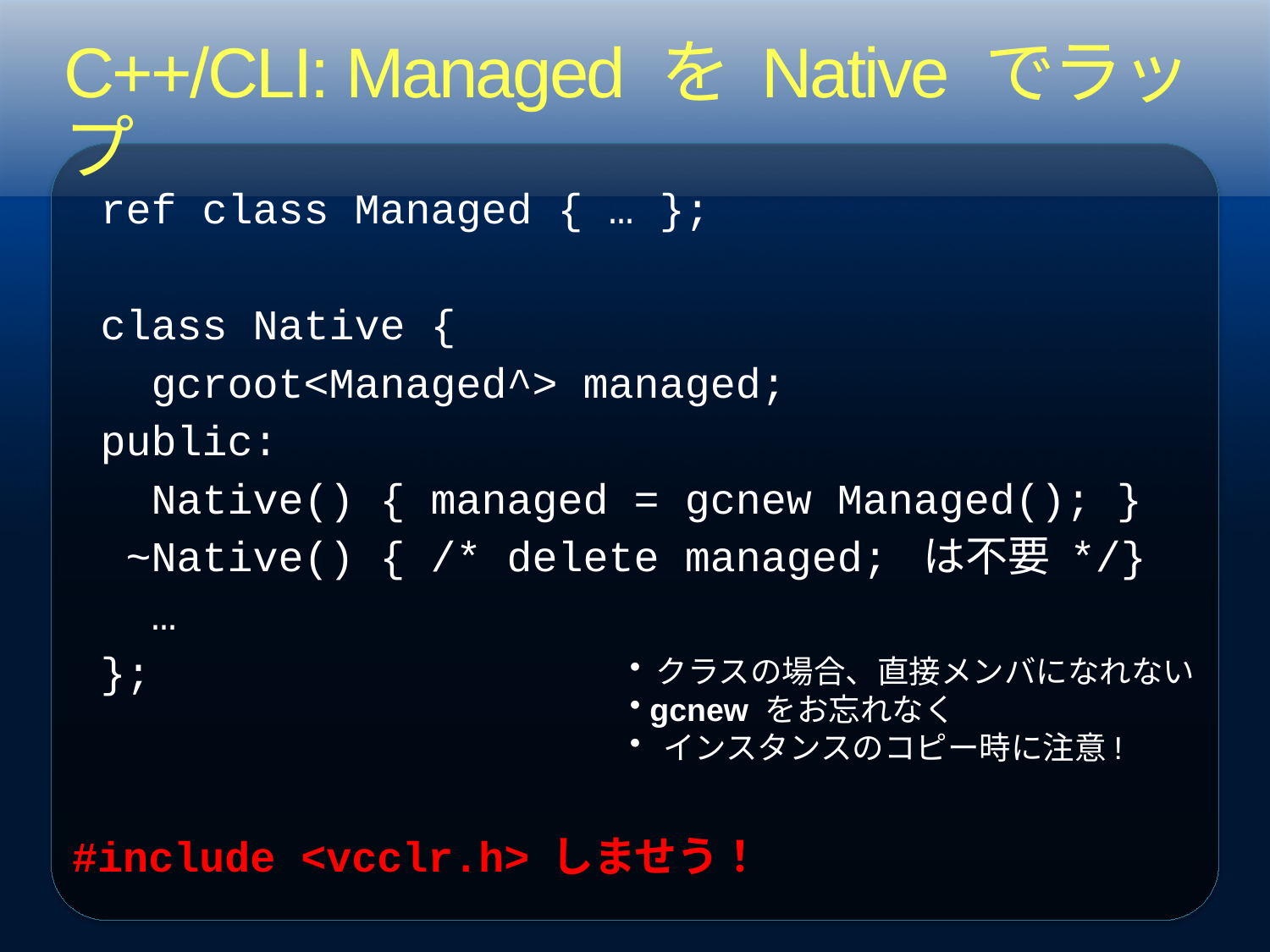

# C++/CLI: Managed を Native でラップ

ref class Managed { … };

class Native {
  gcroot<Managed^> managed;
public:
  Native() { managed = gcnew Managed(); }
 ~Native() { /* delete managed; は不要 */}
  …
};
 クラスの場合、直接メンバになれない
 gcnew をお忘れなく
  インスタンスのコピー時に注意!
#include <vcclr.h> しませう！